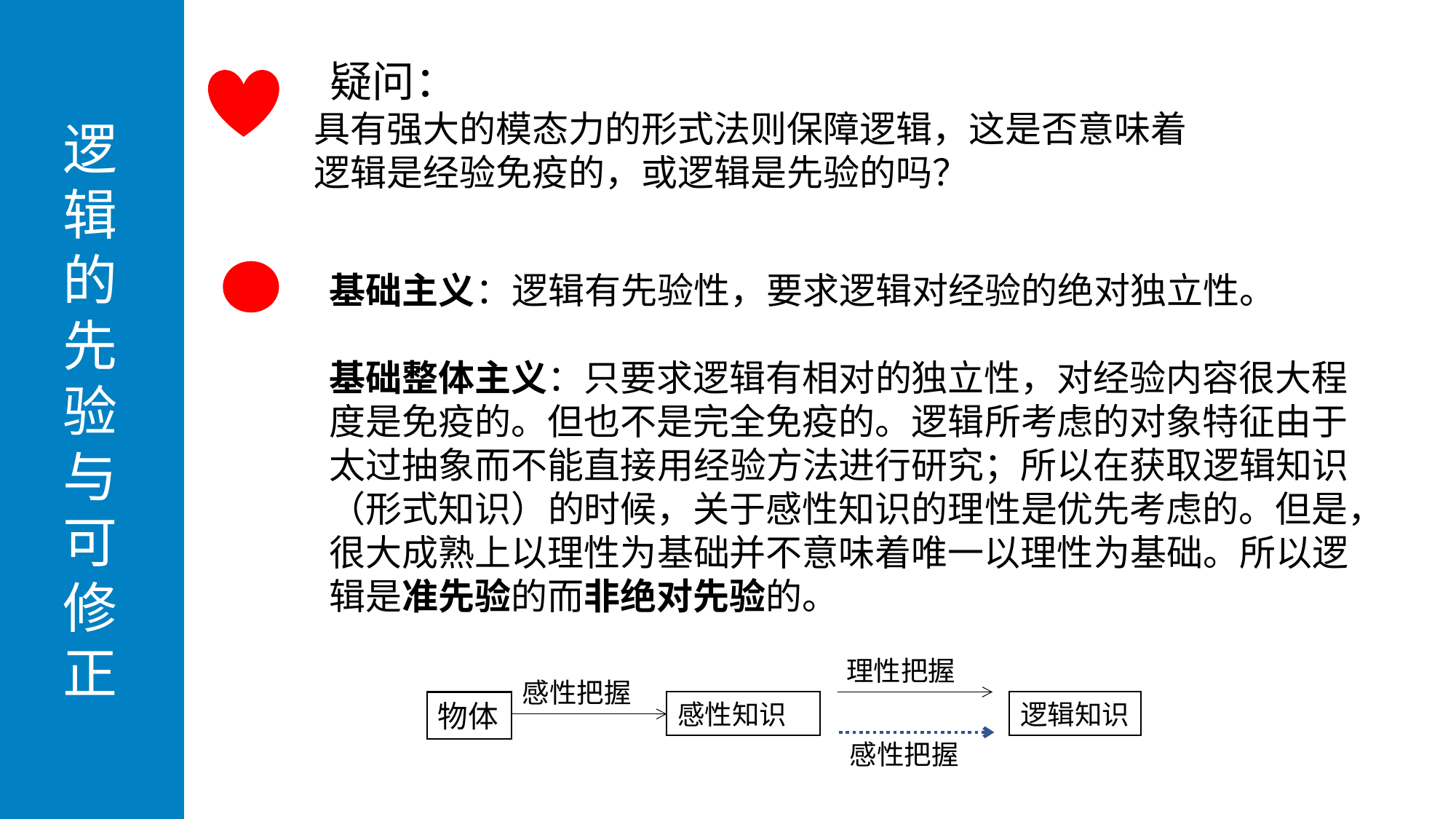

逻
辑
的
先
验
与
可
修
正
     疑问：
  具有强大的模态力的形式法则保障逻辑，这是否意味着
  逻辑是经验免疫的，或逻辑是先验的吗？

基础主义：逻辑有先验性，要求逻辑对经验的绝对独立性。

基础整体主义：只要求逻辑有相对的独立性，对经验内容很大程度是免疫的。但也不是完全免疫的。逻辑所考虑的对象特征由于太过抽象而不能直接用经验方法进行研究；所以在获取逻辑知识（形式知识）的时候，关于感性知识的理性是优先考虑的。但是，很大成熟上以理性为基础并不意味着唯一以理性为基础。所以逻辑是准先验的而非绝对先验的。
理性把握
感性把握
物体
感性知识
逻辑知识
感性把握